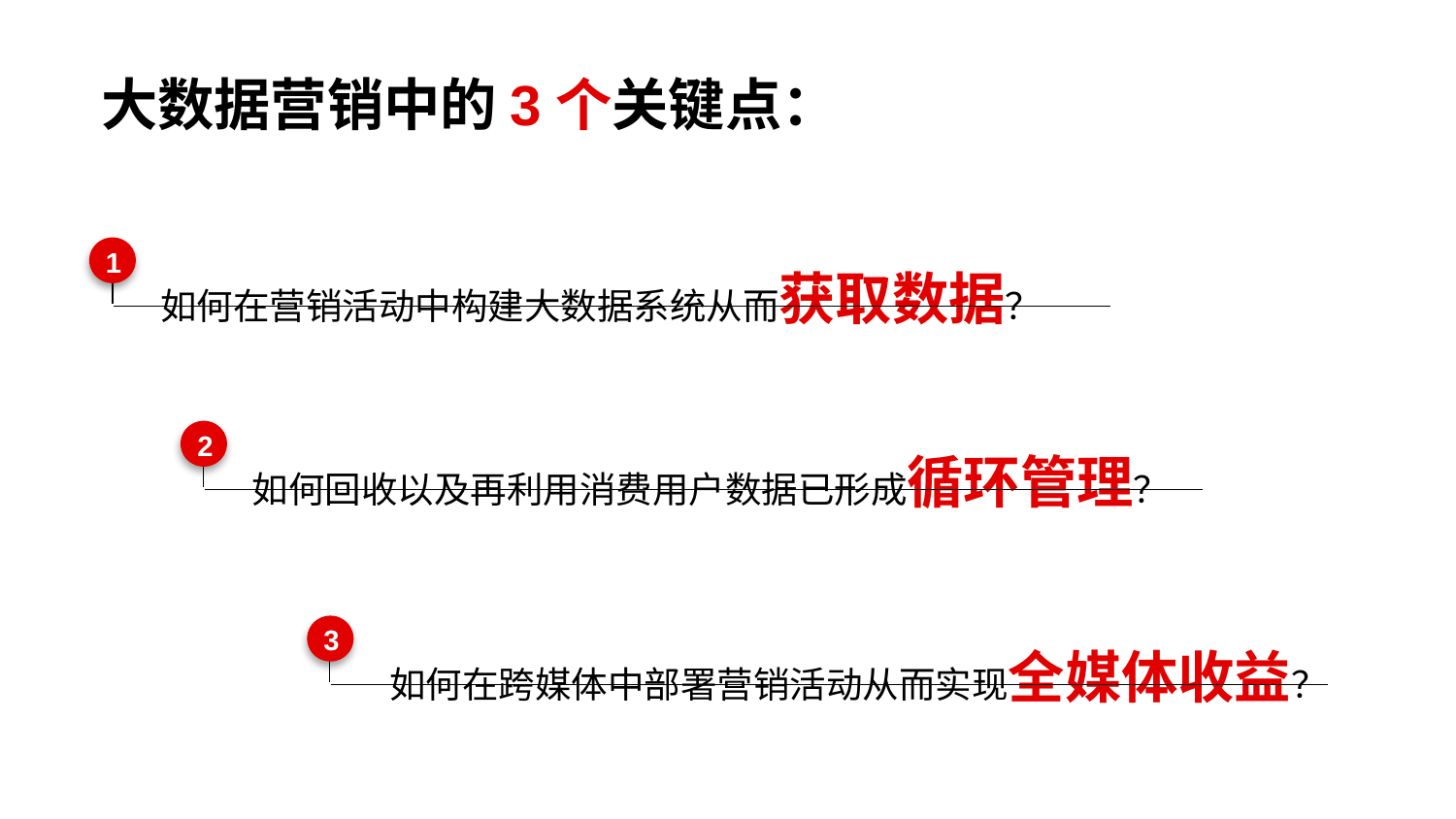

大数据营销中的3个关键点：
如何在营销活动中构建大数据系统从而获取数据？

1
如何回收以及再利用消费用户数据已形成循环管理？
2

如何在跨媒体中部署营销活动从而实现全媒体收益？
3